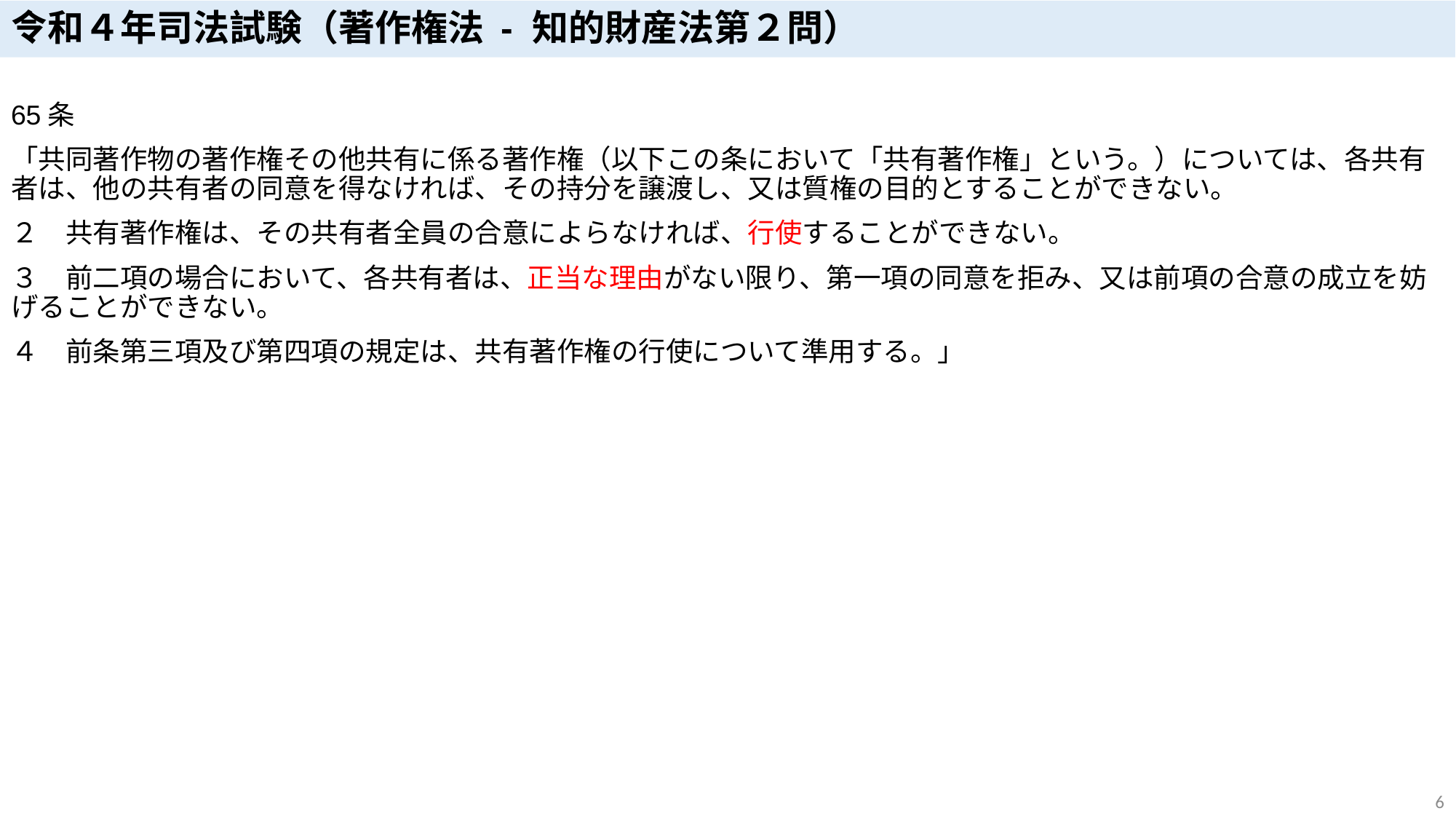

# 令和４年司法試験（著作権法 - 知的財産法第２問）
65条
「共同著作物の著作権その他共有に係る著作権（以下この条において「共有著作権」という。）については、各共有者は、他の共有者の同意を得なければ、その持分を譲渡し、又は質権の目的とすることができない。
２　共有著作権は、その共有者全員の合意によらなければ、行使することができない。
３　前二項の場合において、各共有者は、正当な理由がない限り、第一項の同意を拒み、又は前項の合意の成立を妨げることができない。
４　前条第三項及び第四項の規定は、共有著作権の行使について準用する。」

6